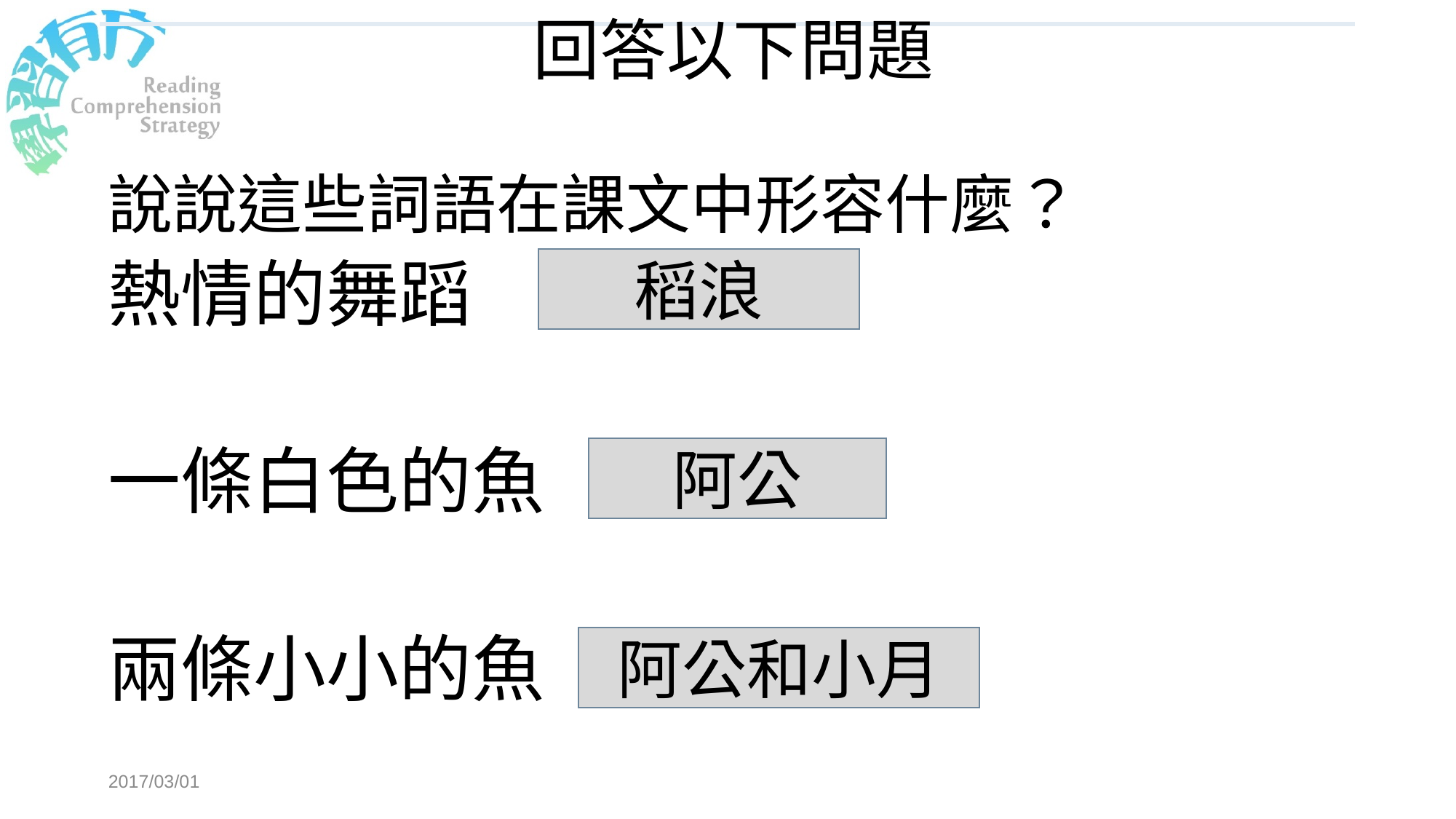

# 回答以下問題
說說這些詞語在課文中形容什麼？
熱情的舞蹈

一條白色的魚

兩條小小的魚
稻浪
阿公
阿公和小月
2017/03/01